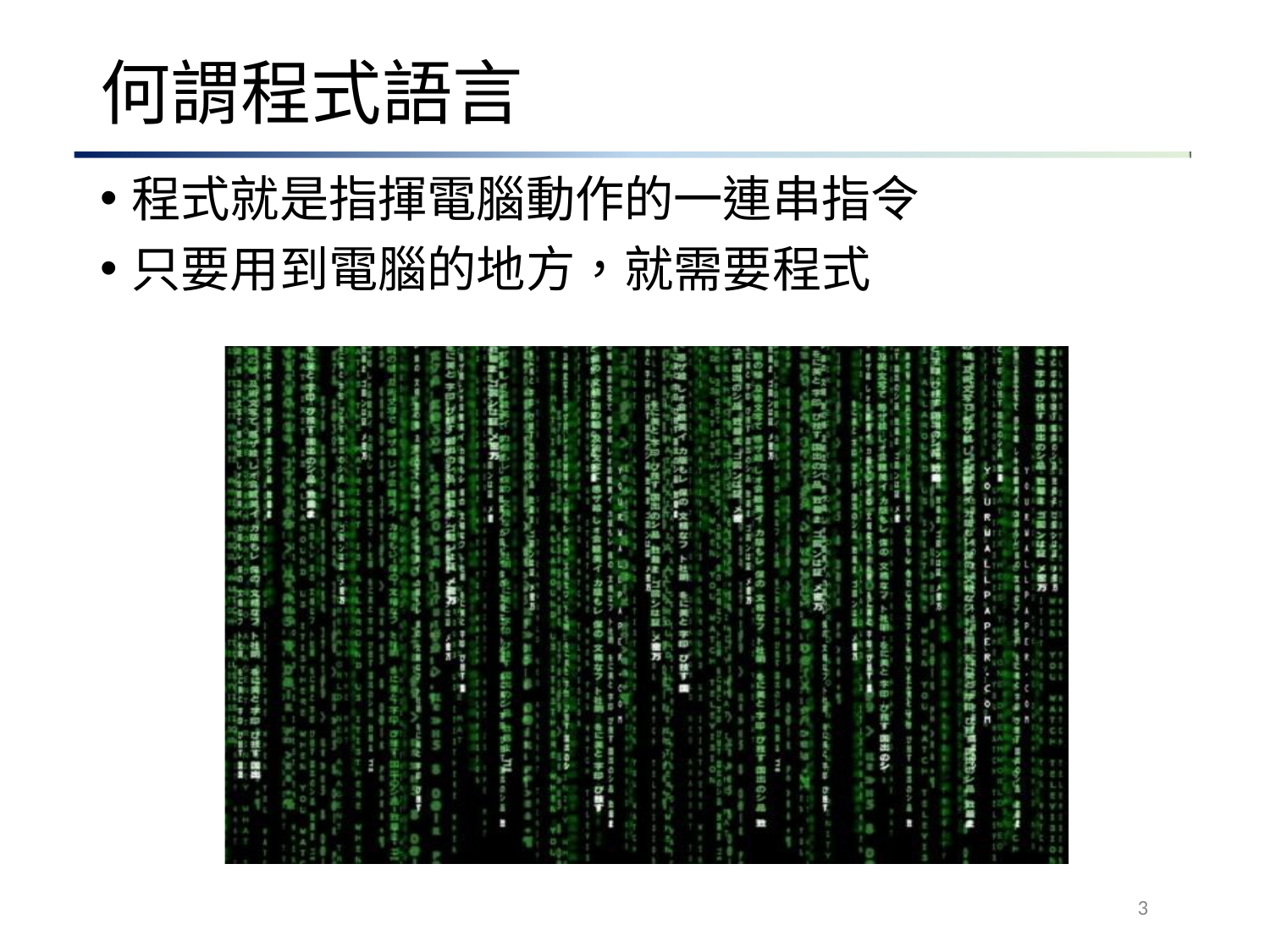

# 何謂程式語言
程式就是指揮電腦動作的一連串指令
只要用到電腦的地方，就需要程式

3